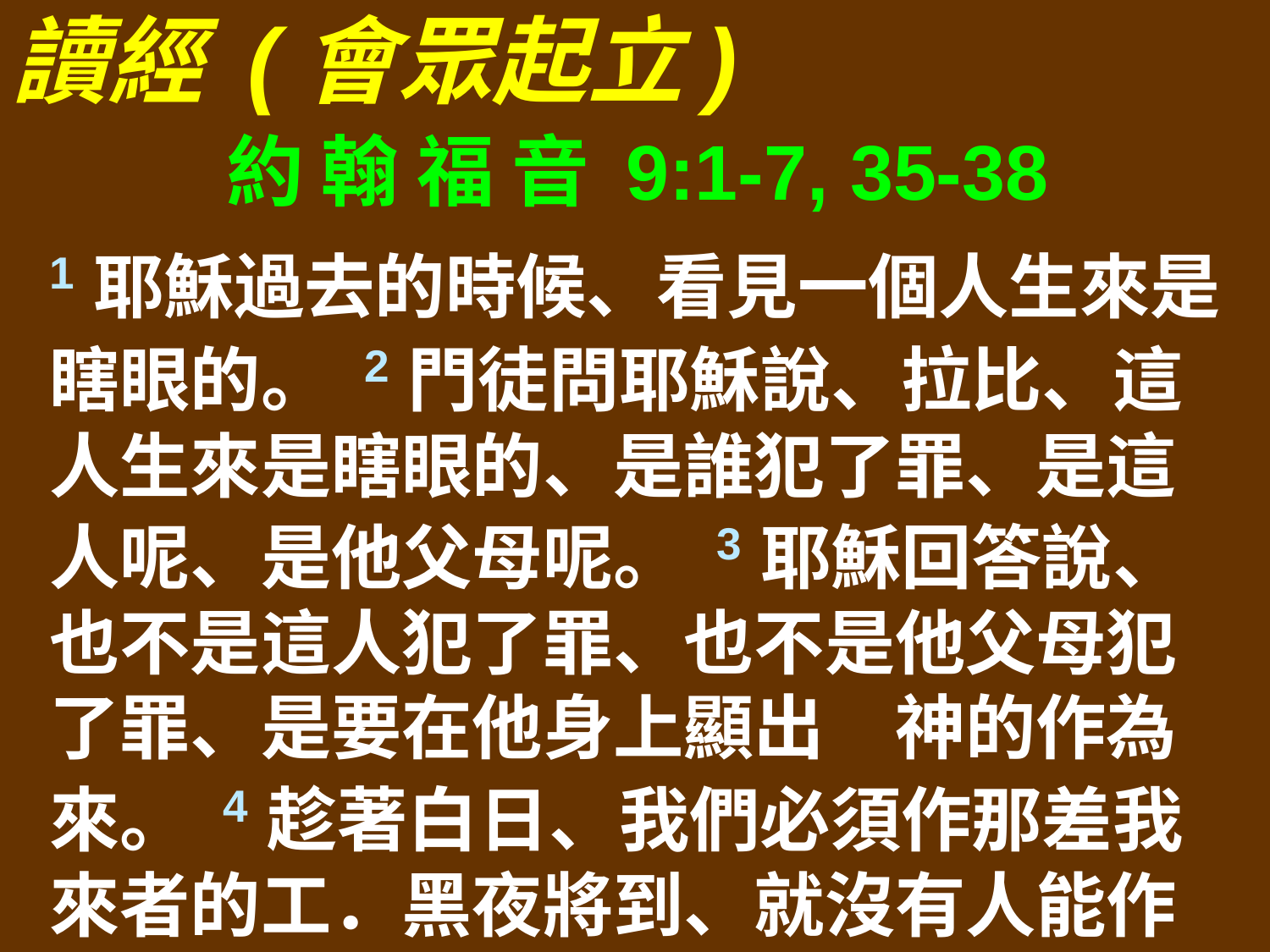

讀經 (會眾起立)
約 翰 福 音 9:1-7, 35-38
1耶穌過去的時候、看見一個人生來是瞎眼的。 2門徒問耶穌說、拉比、這人生來是瞎眼的、是誰犯了罪、是這人呢、是他父母呢。 3耶穌回答說、也不是這人犯了罪、也不是他父母犯了罪、是要在他身上顯出　神的作為來。 4趁著白日、我們必須作那差我來者的工．黑夜將到、就沒有人能作工了。